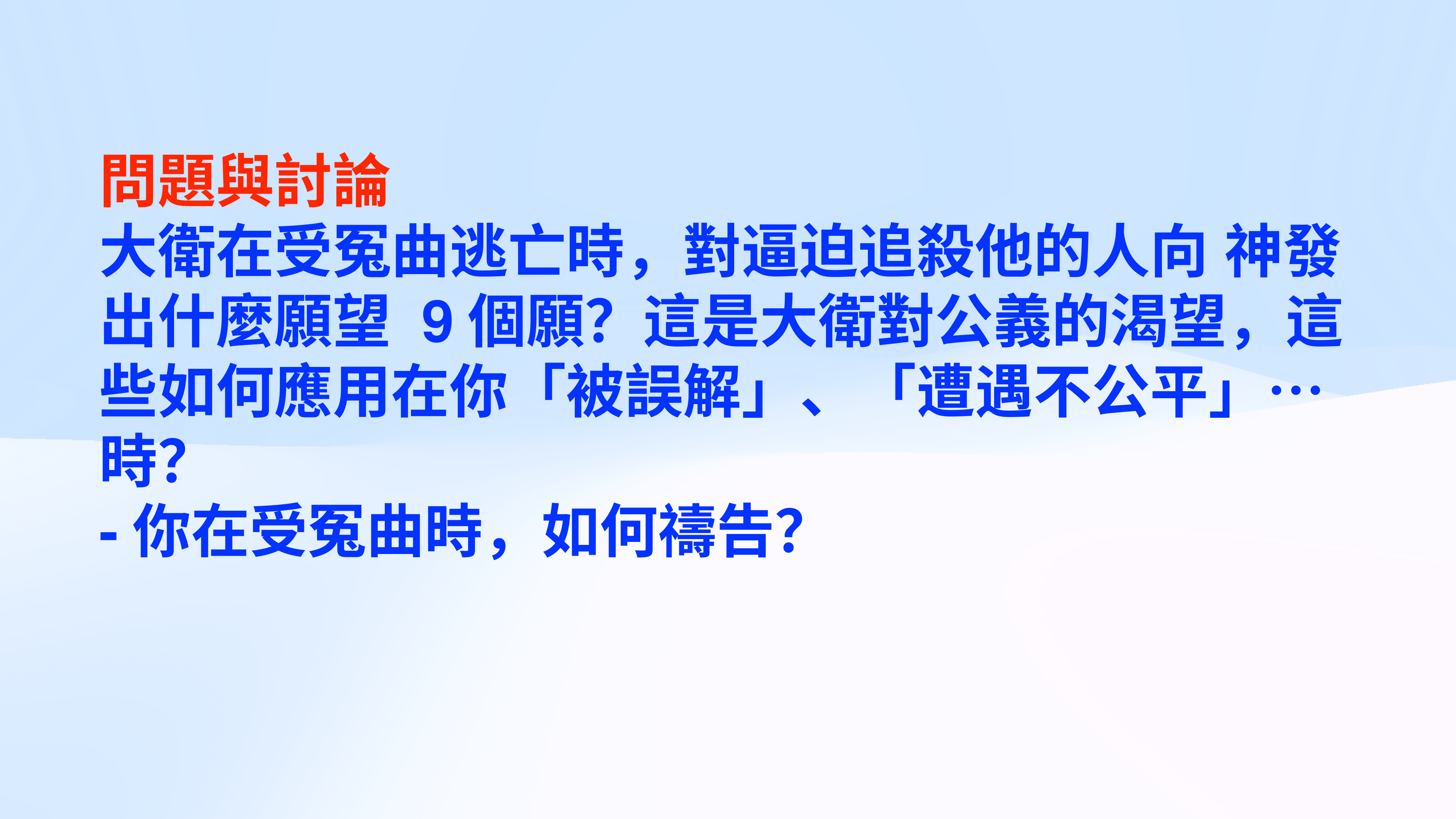

問題與討論
大衛在受冤曲逃亡時，對逼迫追殺他的人向 神發出什麼願望 9個願？這是大衛對公義的渴望，這些如何應用在你「被誤解」、「遭遇不公平」⋯時？
-你在受冤曲時，如何禱告？